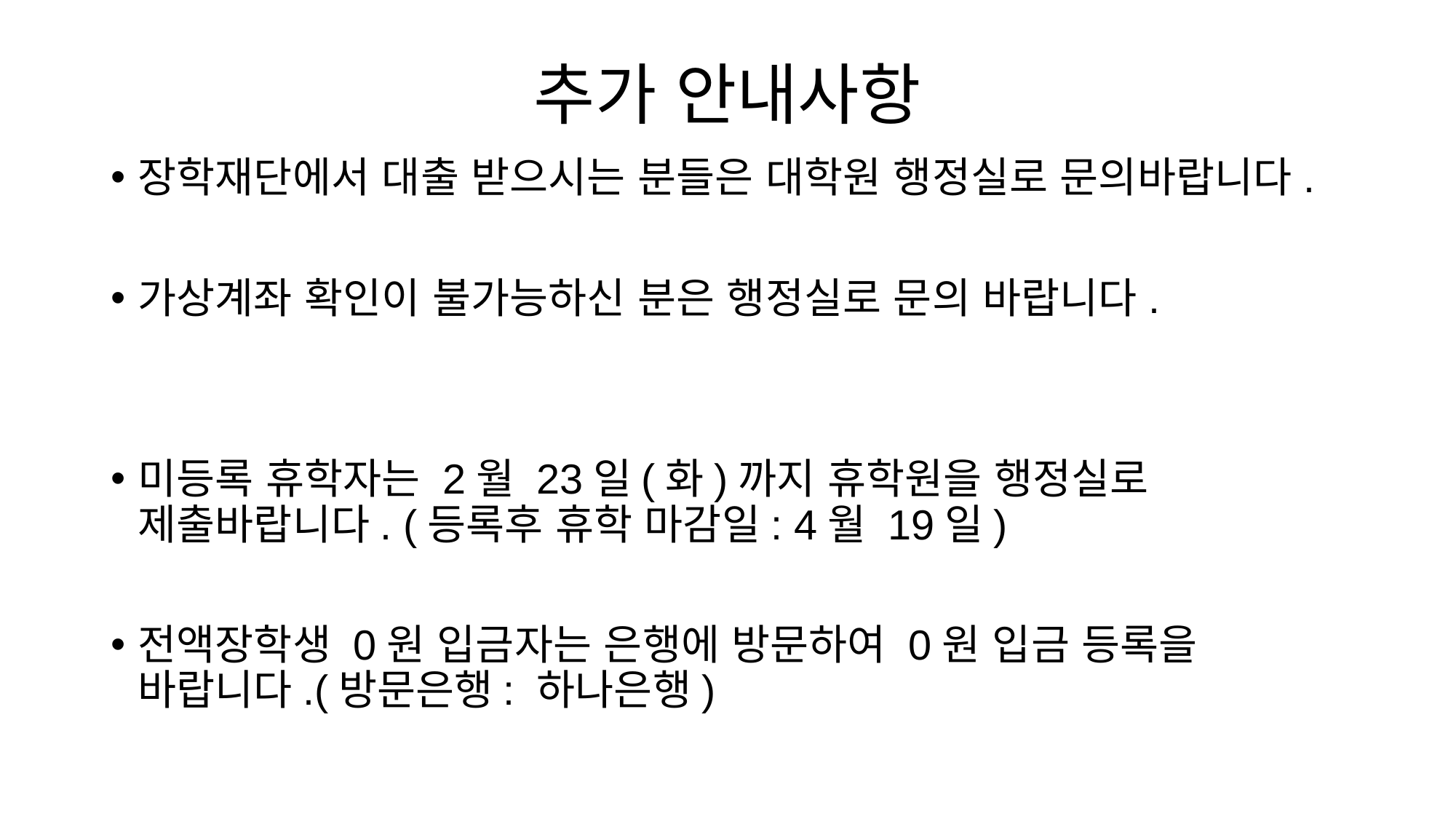

# 추가 안내사항
장학재단에서 대출 받으시는 분들은 대학원 행정실로 문의바랍니다.

가상계좌 확인이 불가능하신 분은 행정실로 문의 바랍니다.

미등록 휴학자는 2월 23일(화)까지 휴학원을 행정실로 제출바랍니다. (등록후 휴학 마감일: 4월 19일)

전액장학생 0원 입금자는 은행에 방문하여 0원 입금 등록을 바랍니다.(방문은행: 하나은행)